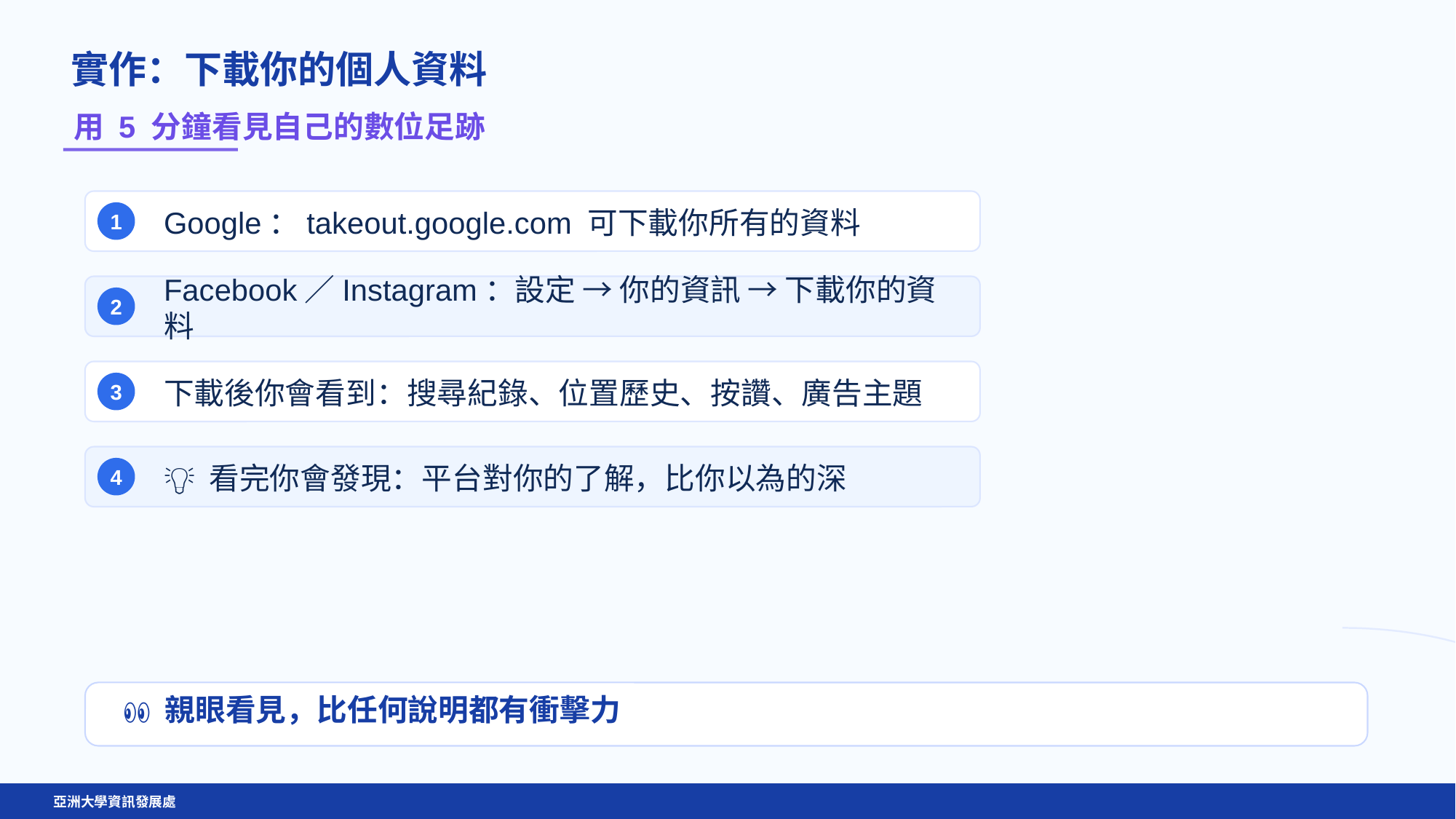

實作：下載你的個人資料
用 5 分鐘看見自己的數位足跡

Google：takeout.google.com 可下載你所有的資料
1

Facebook／Instagram：設定 → 你的資訊 → 下載你的資料
2

下載後你會看到：搜尋紀錄、位置歷史、按讚、廣告主題
3

💡 看完你會發現：平台對你的了解，比你以為的深
4

👀 親眼看見，比任何說明都有衝擊力

亞洲大學資訊發展處